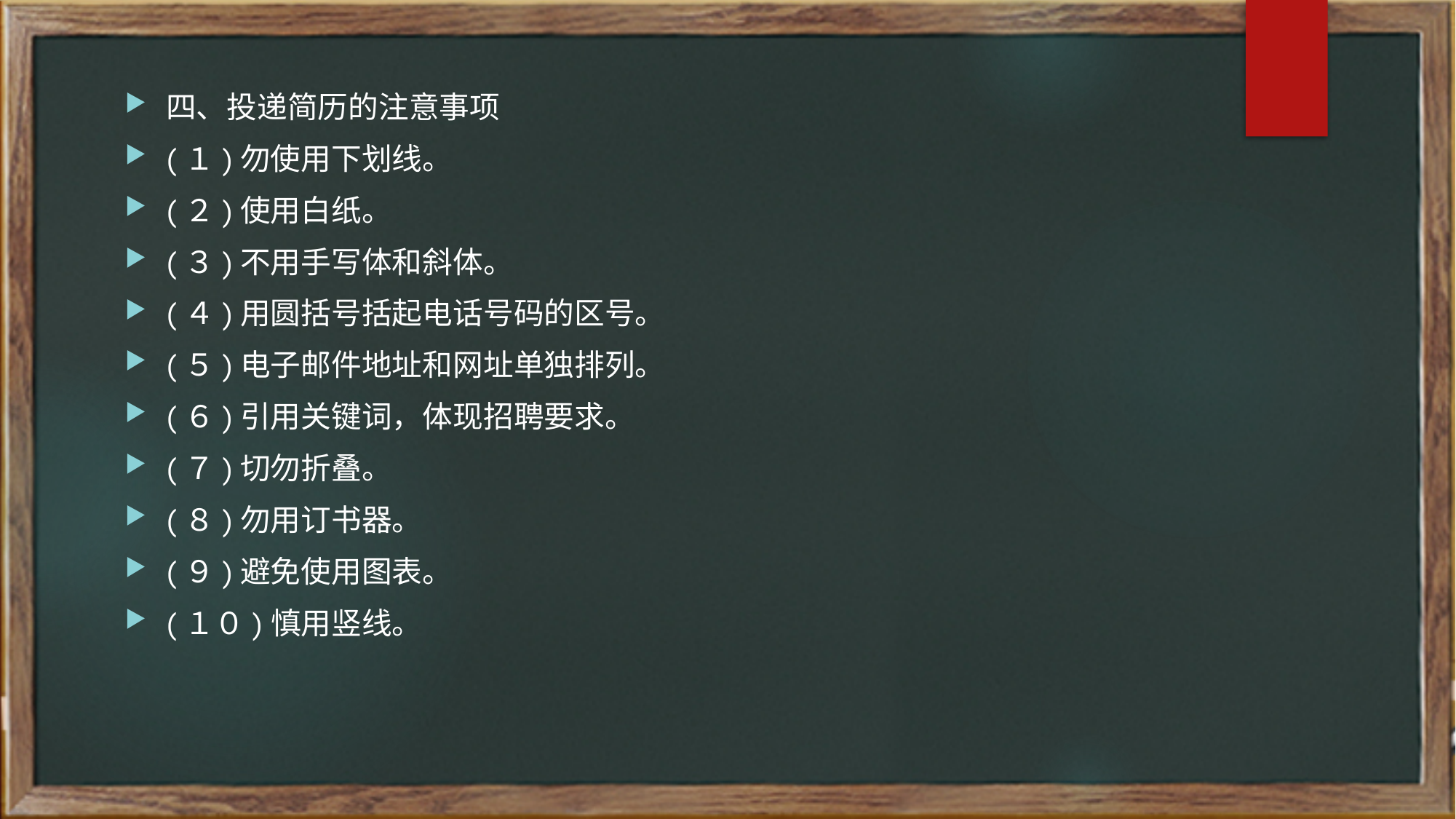

四、投递简历的注意事项
(１)勿使用下划线。
(２)使用白纸。
(３)不用手写体和斜体。
(４)用圆括号括起电话号码的区号。
(５)电子邮件地址和网址单独排列。
(６)引用关键词，体现招聘要求。
(７)切勿折叠。
(８)勿用订书器。
(９)避免使用图表。
(１０)慎用竖线。